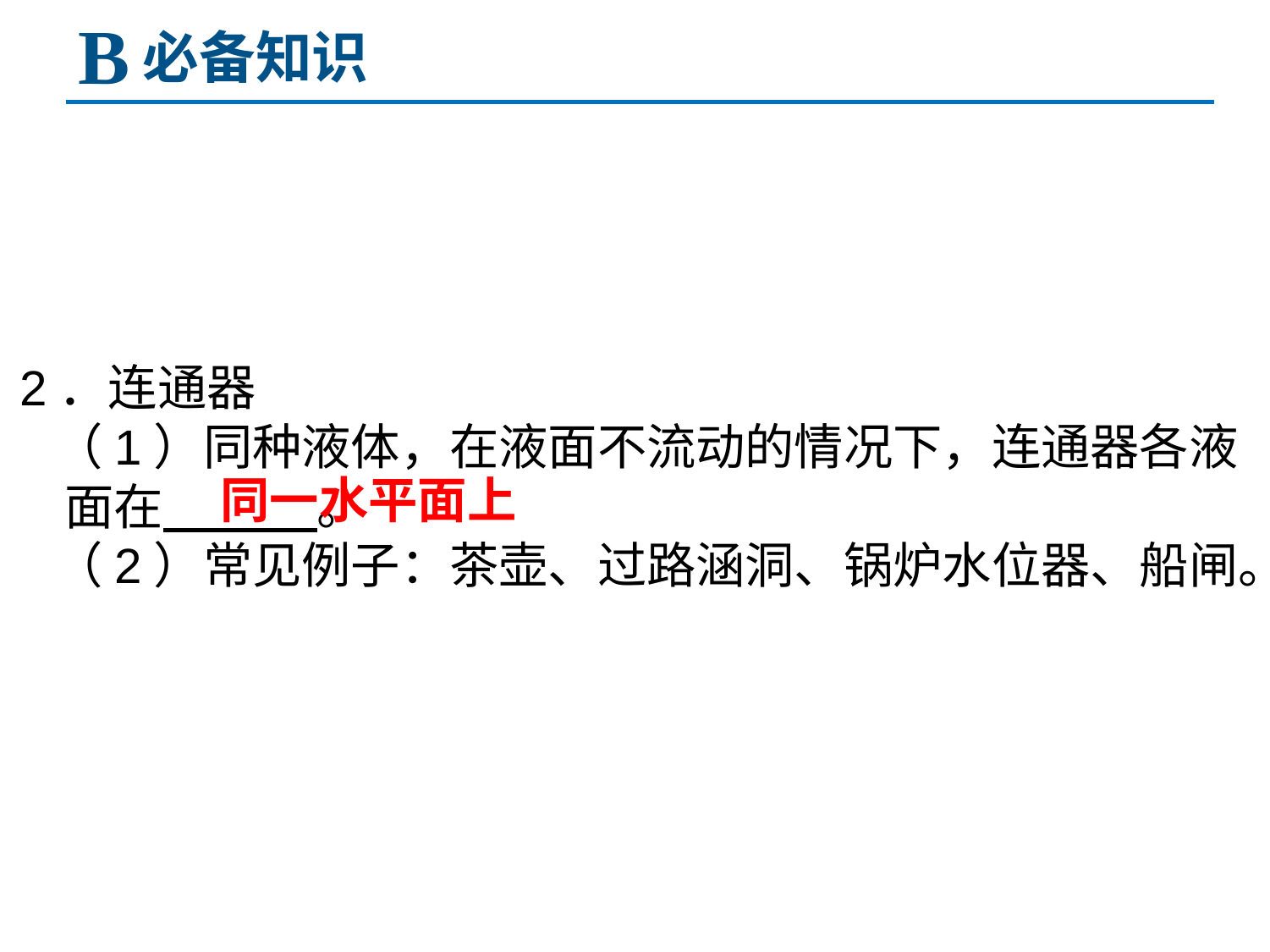

B
必备知识
2．连通器
  （1）同种液体，在液面不流动的情况下，连通器各液
   面在              。
  （2）常见例子：茶壶、过路涵洞、锅炉水位器、船闸。
同一水平面上